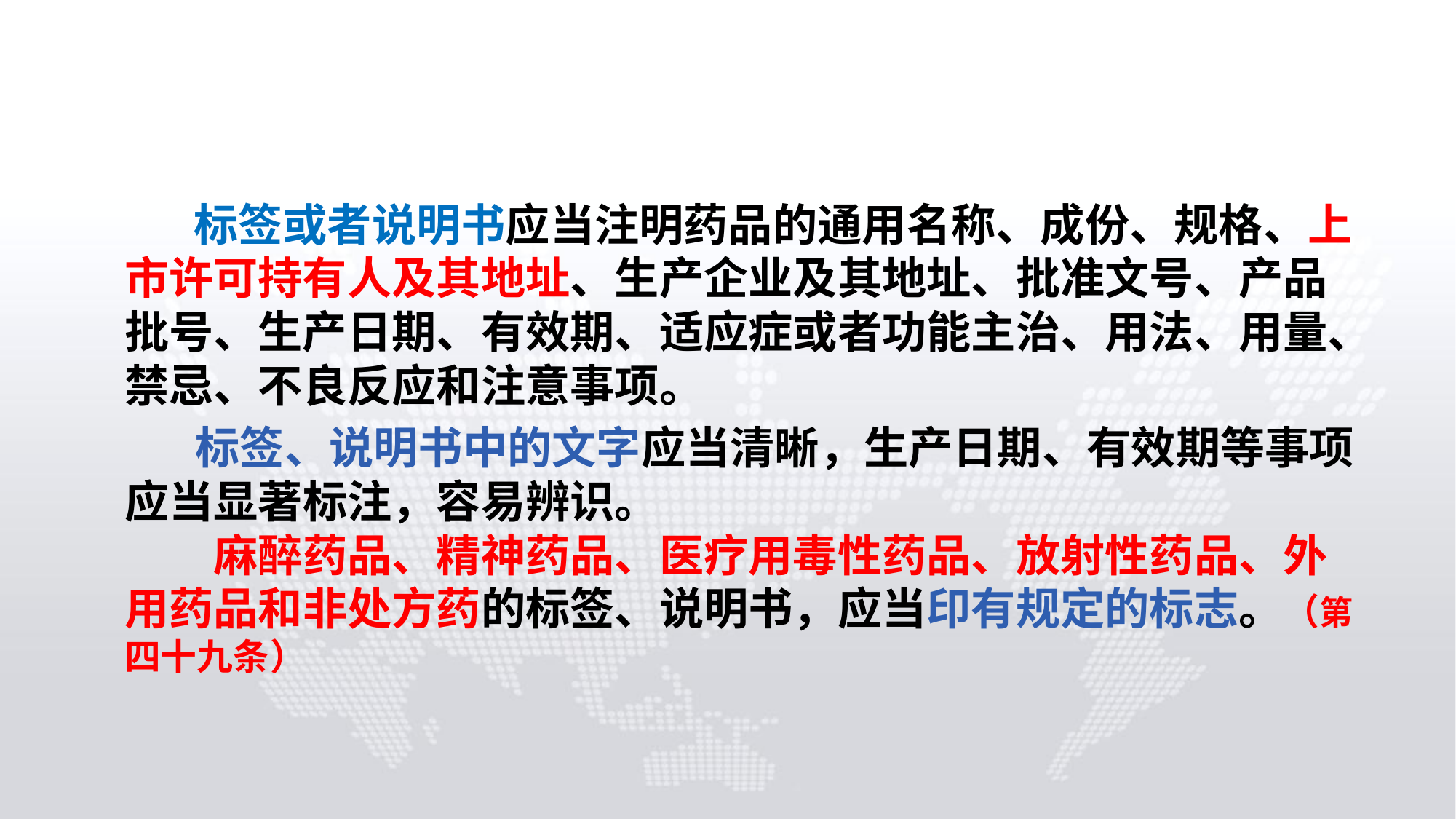

标签或者说明书应当注明药品的通用名称、成份、规格、上市许可持有人及其地址、生产企业及其地址、批准文号、产品批号、生产日期、有效期、适应症或者功能主治、用法、用量、禁忌、不良反应和注意事项。
          标签、说明书中的文字应当清晰，生产日期、有效期等事项应当显著标注，容易辨识。
　　麻醉药品、精神药品、医疗用毒性药品、放射性药品、外用药品和非处方药的标签、说明书，应当印有规定的标志。（第四十九条）